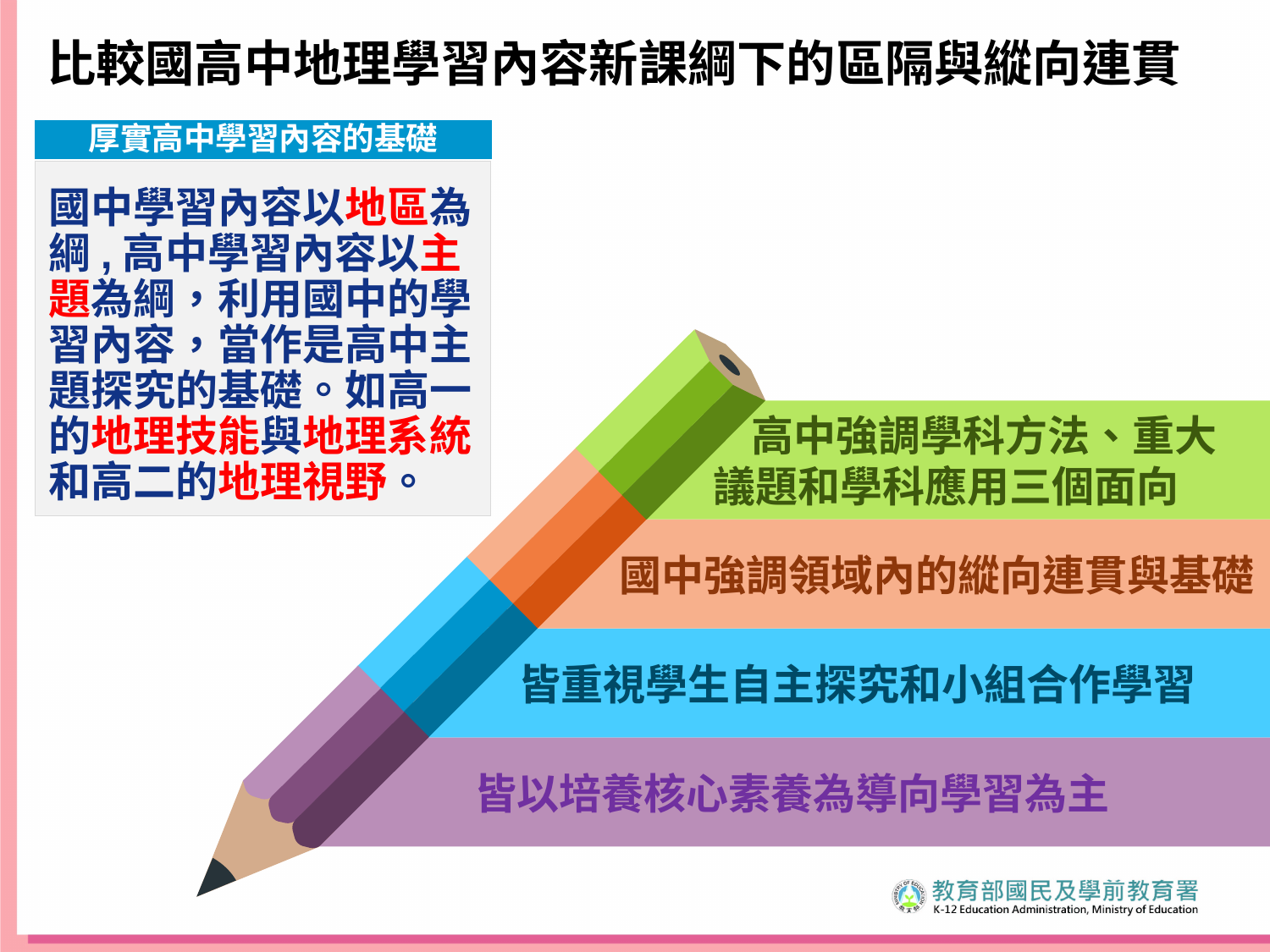

比較國高中地理學習內容新課綱下的區隔與縱向連貫

厚實高中學習內容的基礎
國中學習內容以地區為綱,高中學習內容以主題為綱，利用國中的學習內容，當作是高中主題探究的基礎。如高一的地理技能與地理系統和高二的地理視野。
           高中強調學科方法、重大
       議題和學科應用三個面向
      國中強調領域內的縱向連貫與基礎

 皆重視學生自主探究和小組合作學習
皆以培養核心素養為導向學習為主